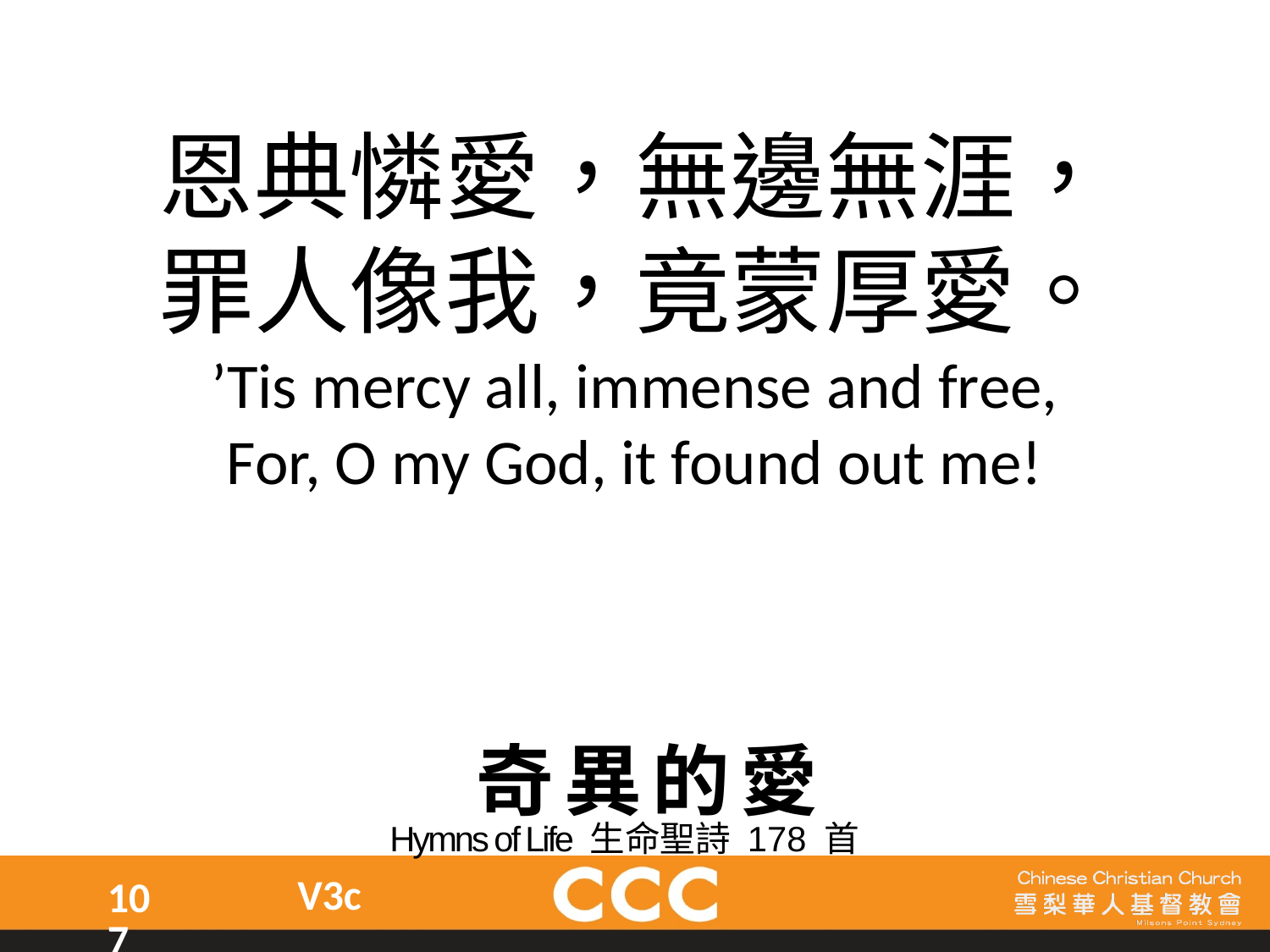

恩典憐愛，無邊無涯，
罪人像我，竟蒙厚愛。
’Tis mercy all, immense and free,
For, O my God, it found out me!
奇異的愛
Hymns of Life 生命聖詩 178 首
V3c
107